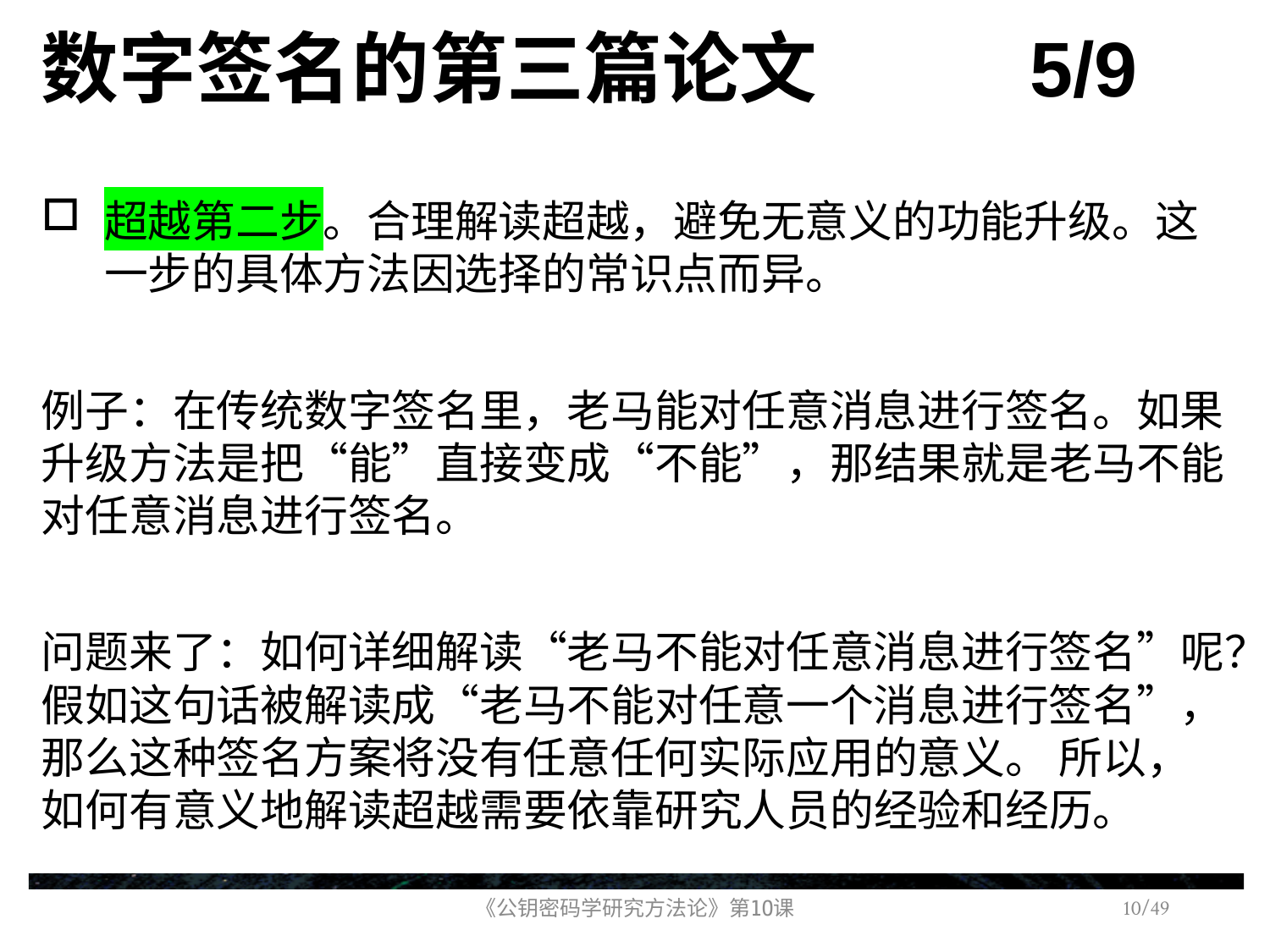

# 数字签名的第三篇论文           5/9
超越第二步。合理解读超越，避免无意义的功能升级。这一步的具体方法因选择的常识点而异。

例子：在传统数字签名里，老马能对任意消息进行签名。如果升级方法是把“能”直接变成“不能”，那结果就是老马不能对任意消息进行签名。

问题来了：如何详细解读“老马不能对任意消息进行签名”呢？假如这句话被解读成“老马不能对任意一个消息进行签名”，那么这种签名方案将没有任意任何实际应用的意义。 所以，如何有意义地解读超越需要依靠研究人员的经验和经历。
《公钥密码学研究方法论》第10课
10/49